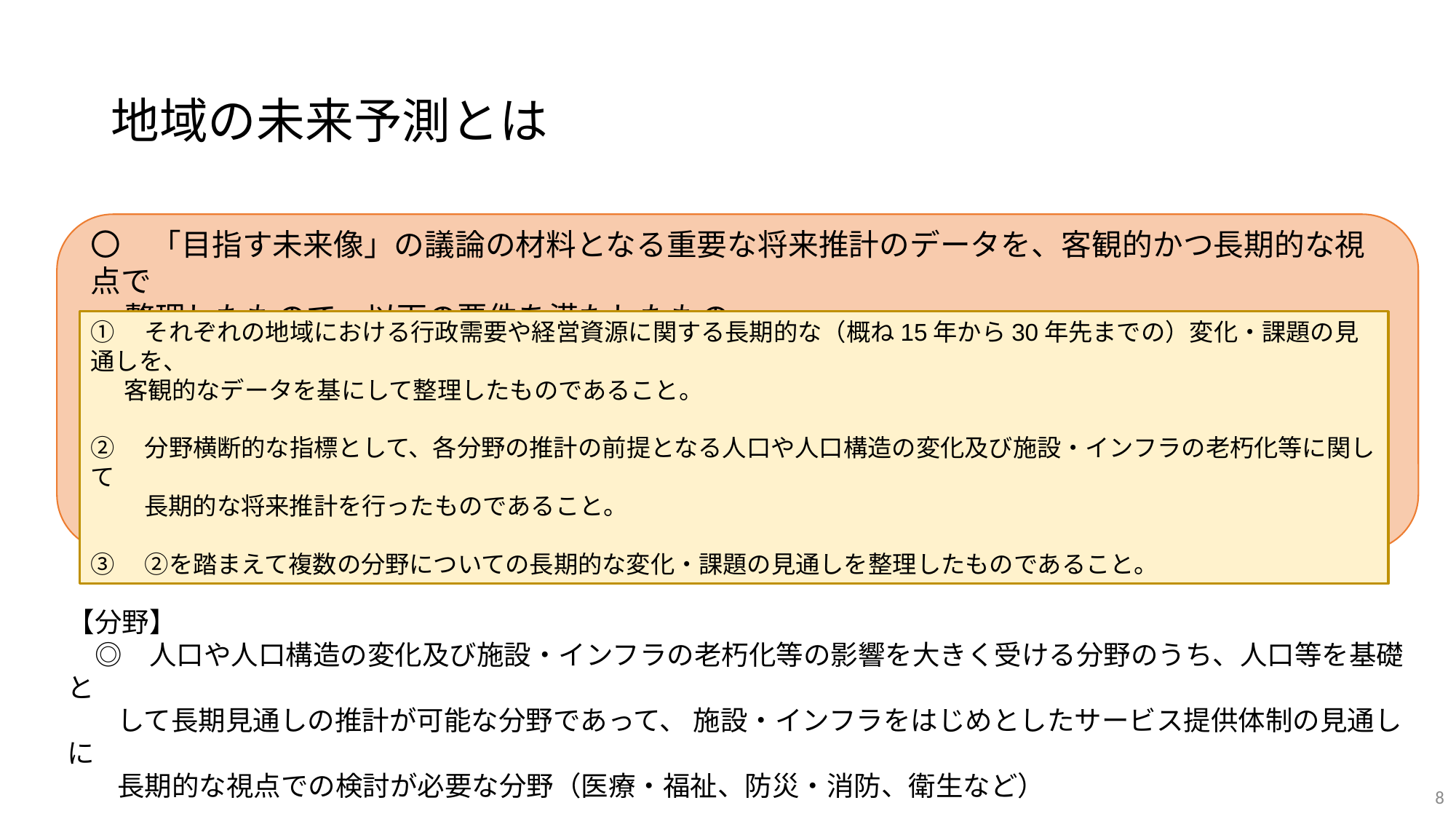

# 地域の未来予測とは

〇　「目指す未来像」の議論の材料となる重要な将来推計のデータを、客観的かつ長期的な視点で
    整理したもので、以下の要件を満たしたもの
①　それぞれの地域における行政需要や経営資源に関する長期的な（概ね15年から30年先までの）変化・課題の見通しを、
     客観的なデータを基にして整理したものであること。

②　分野横断的な指標として、各分野の推計の前提となる人口や人口構造の変化及び施設・インフラの老朽化等に関して
　　 長期的な将来推計を行ったものであること。

③　②を踏まえて複数の分野についての長期的な変化・課題の見通しを整理したものであること。
【分野】
　◎　人口や人口構造の変化及び施設・インフラの老朽化等の影響を大きく受ける分野のうち、人口等を基礎と
       して長期見通しの推計が可能な分野であって、 施設・インフラをはじめとしたサービス提供体制の見通しに
       長期的な視点での検討が必要な分野（医療・福祉、防災・消防、衛生など）
8